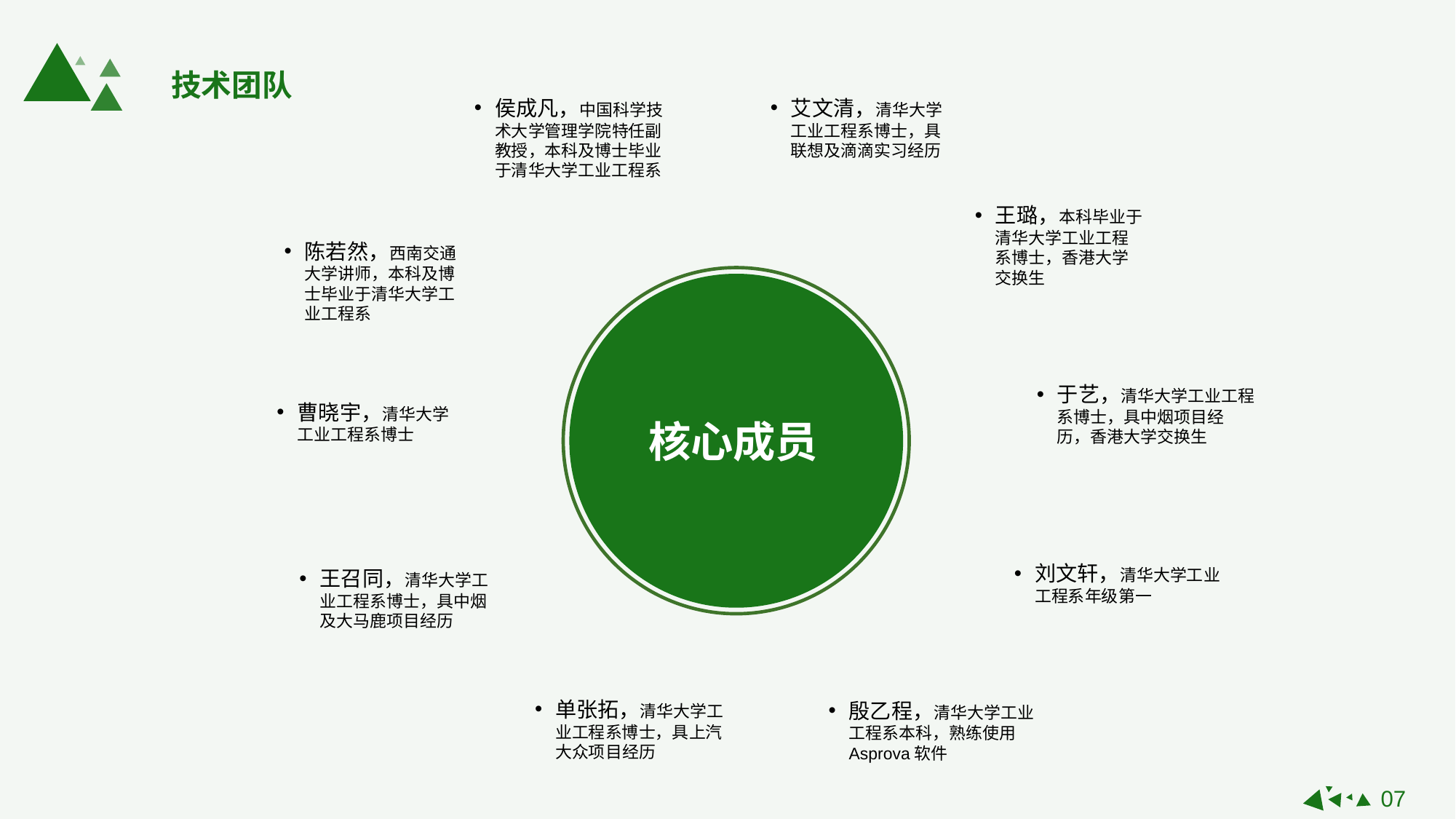

技术团队

侯成凡，中国科学技术大学管理学院特任副教授，本科及博士毕业于清华大学工业工程系

艾文清，清华大学工业工程系博士，具联想及滴滴实习经历

王璐，本科毕业于清华大学工业工程系博士，香港大学交换生

陈若然，西南交通大学讲师，本科及博士毕业于清华大学工业工程系

于艺，清华大学工业工程系博士，具中烟项目经历，香港大学交换生

曹晓宇，清华大学工业工程系博士

核心成员
刘文轩，清华大学工业工程系年级第一
王召同，清华大学工业工程系博士，具中烟及大马鹿项目经历

单张拓，清华大学工业工程系博士，具上汽大众项目经历

殷乙程，清华大学工业工程系本科，熟练使用Asprova软件
07